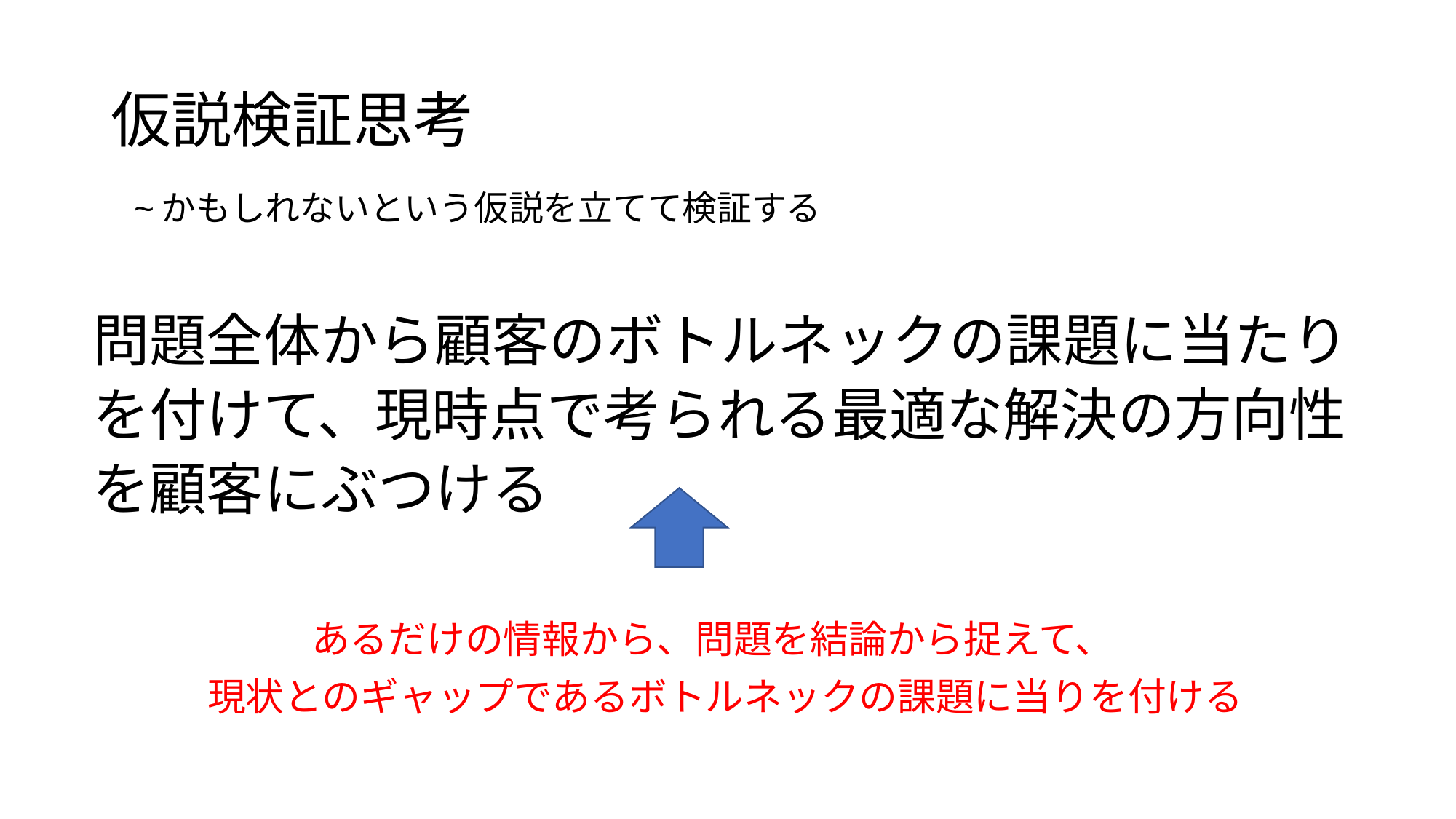

# 仮説検証思考
　~かもしれないという仮説を立てて検証する

問題全体から顧客のボトルネックの課題に当たり
を付けて、現時点で考られる最適な解決の方向性
を顧客にぶつける

　　　　あるだけの情報から、問題を結論から捉えて、
　　　現状とのギャップであるボトルネックの課題に当りを付ける